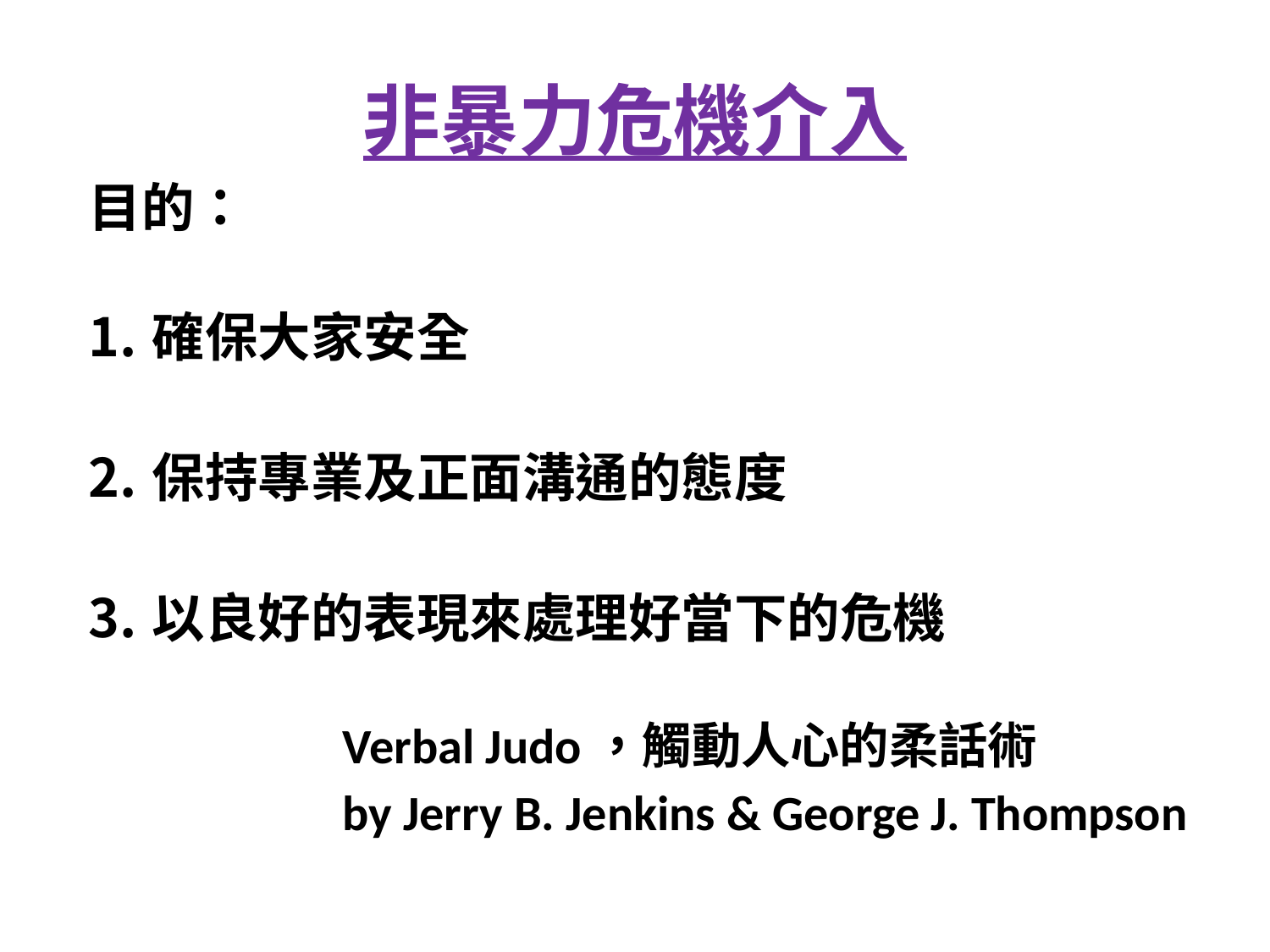

# 非暴力危機介入
目的：

確保大家安全

保持專業及正面溝通的態度

以良好的表現來處理好當下的危機

		Verbal Judo，觸動人心的柔話術
		by Jerry B. Jenkins & George J. Thompson

3